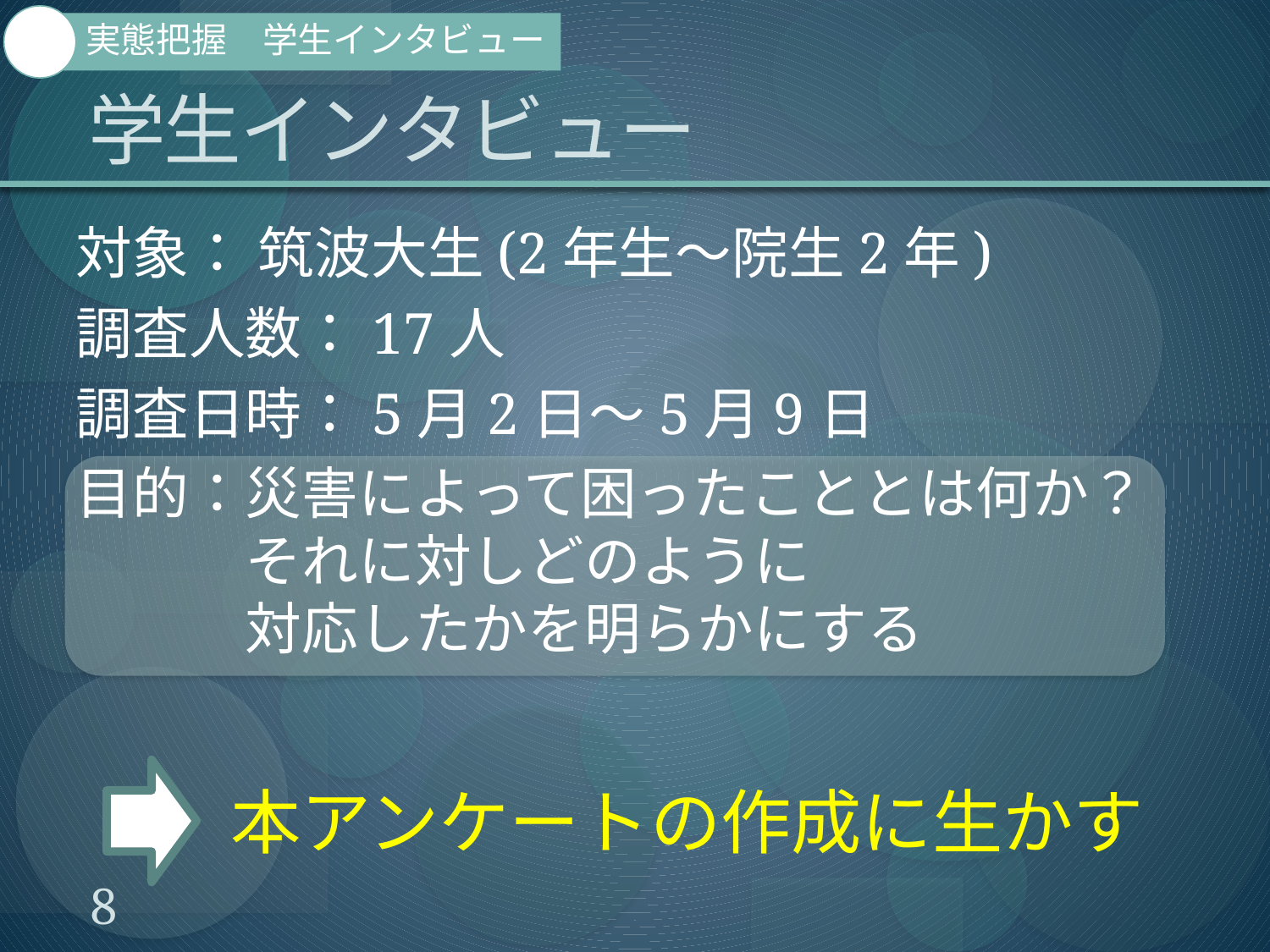

実態把握　学生インタビュー
# 学生インタビュー
対象： 筑波大生(2年生～院生2年)
調査人数：17人
調査日時：5月2日～5月9日
目的：災害によって困ったこととは何か？
　　　それに対しどのように
　　　対応したかを明らかにする

本アンケートの作成に生かす

8